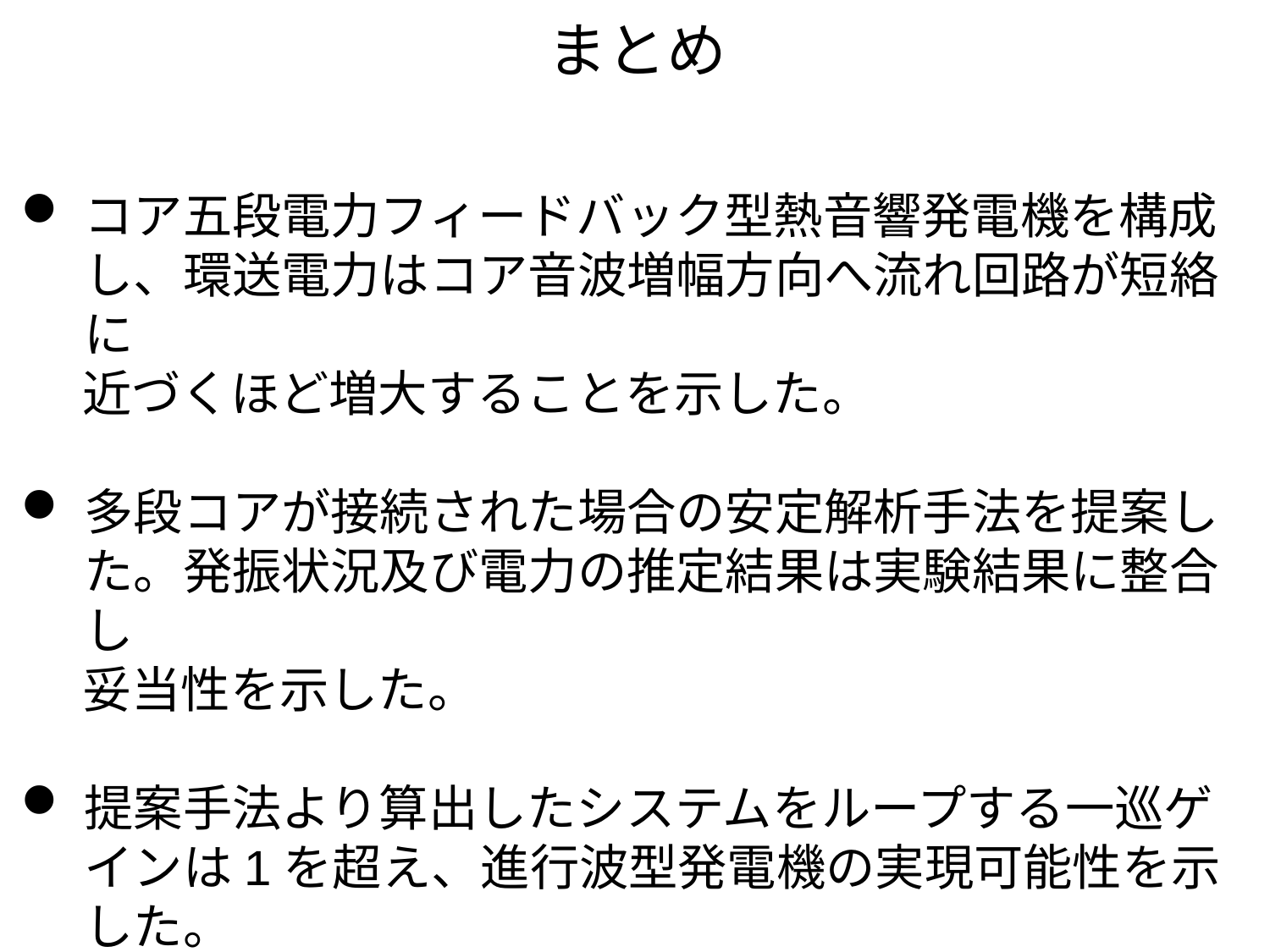

まとめ
コア五段電力フィードバック型熱音響発電機を構成し、環送電力はコア音波増幅方向へ流れ回路が短絡に
近づくほど増大することを示した。

多段コアが接続された場合の安定解析手法を提案した。発振状況及び電力の推定結果は実験結果に整合し
妥当性を示した。

提案手法より算出したシステムをループする一巡ゲインは1を超え、進行波型発電機の実現可能性を示した。